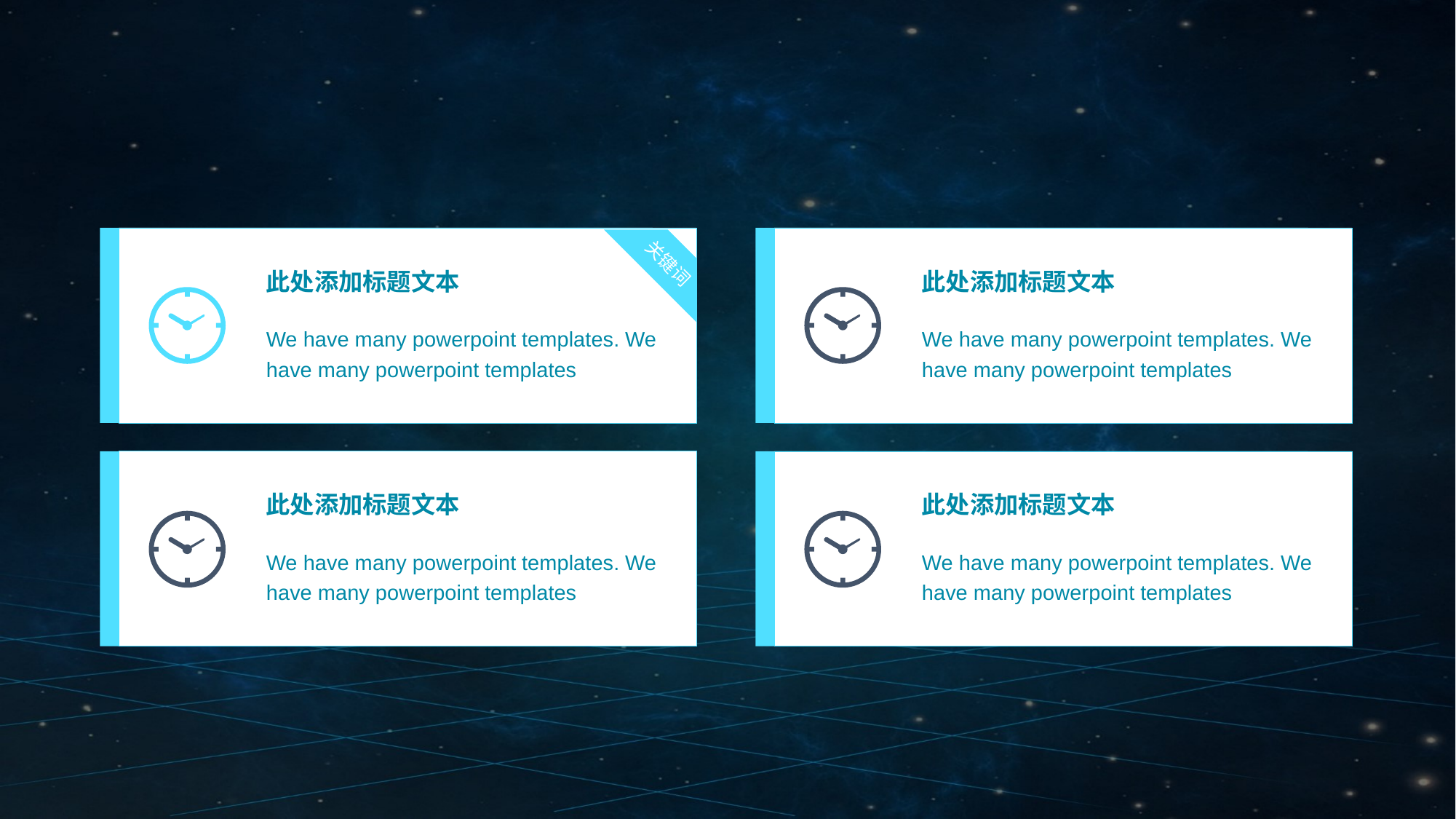

关键词
此处添加标题文本

We have many powerpoint templates. We have many powerpoint templates

此处添加标题文本

We have many powerpoint templates. We have many powerpoint templates

此处添加标题文本

We have many powerpoint templates. We have many powerpoint templates

此处添加标题文本

We have many powerpoint templates. We have many powerpoint templates